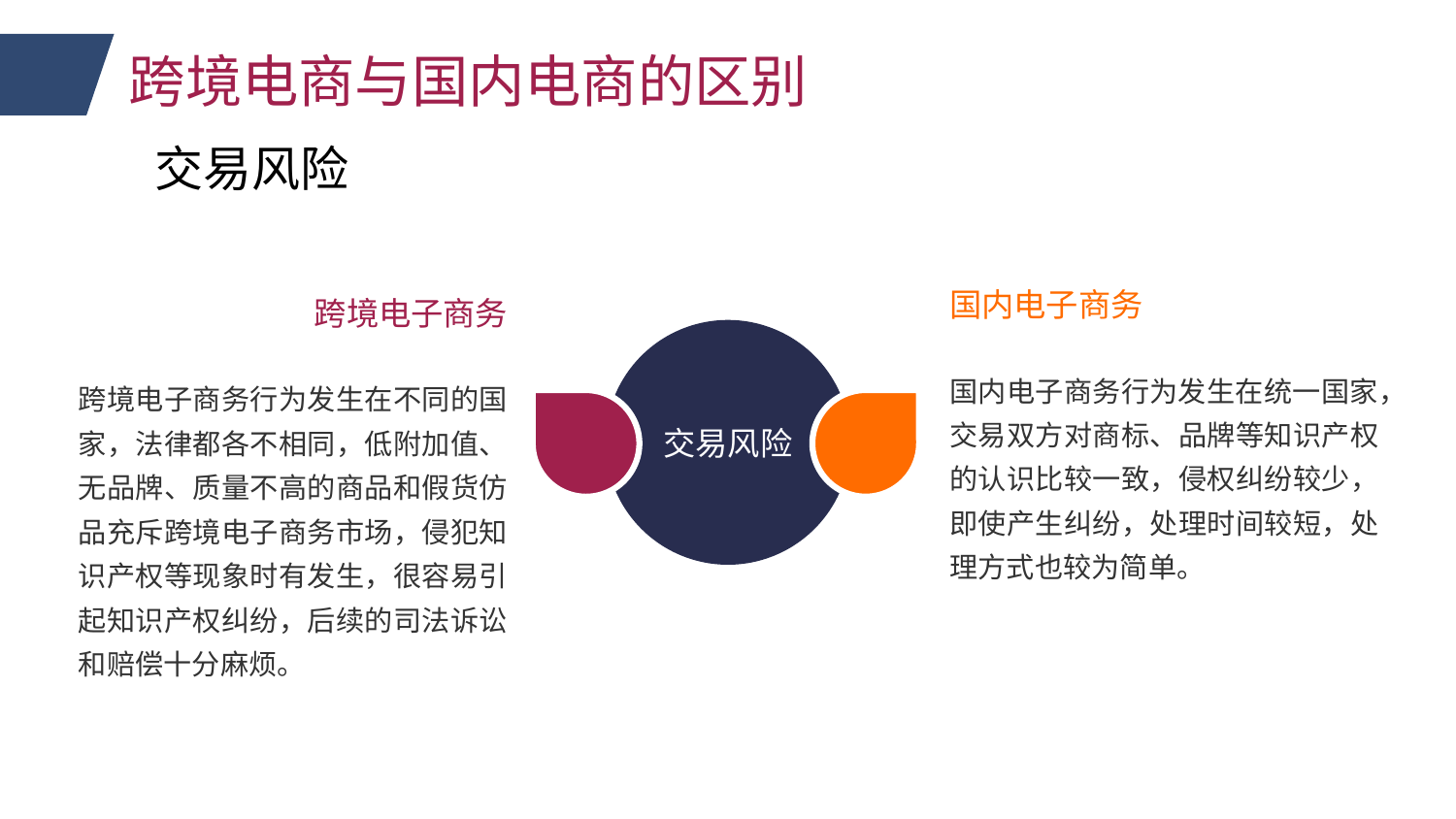

跨境电商与国内电商的区别
交易风险
国内电子商务
跨境电子商务
交易风险
国内电子商务行为发生在统一国家，交易双方对商标、品牌等知识产权的认识比较一致，侵权纠纷较少，即使产生纠纷，处理时间较短，处理方式也较为简单。
跨境电子商务行为发生在不同的国家，法律都各不相同，低附加值、无品牌、质量不高的商品和假货仿品充斥跨境电子商务市场，侵犯知识产权等现象时有发生，很容易引起知识产权纠纷，后续的司法诉讼和赔偿十分麻烦。